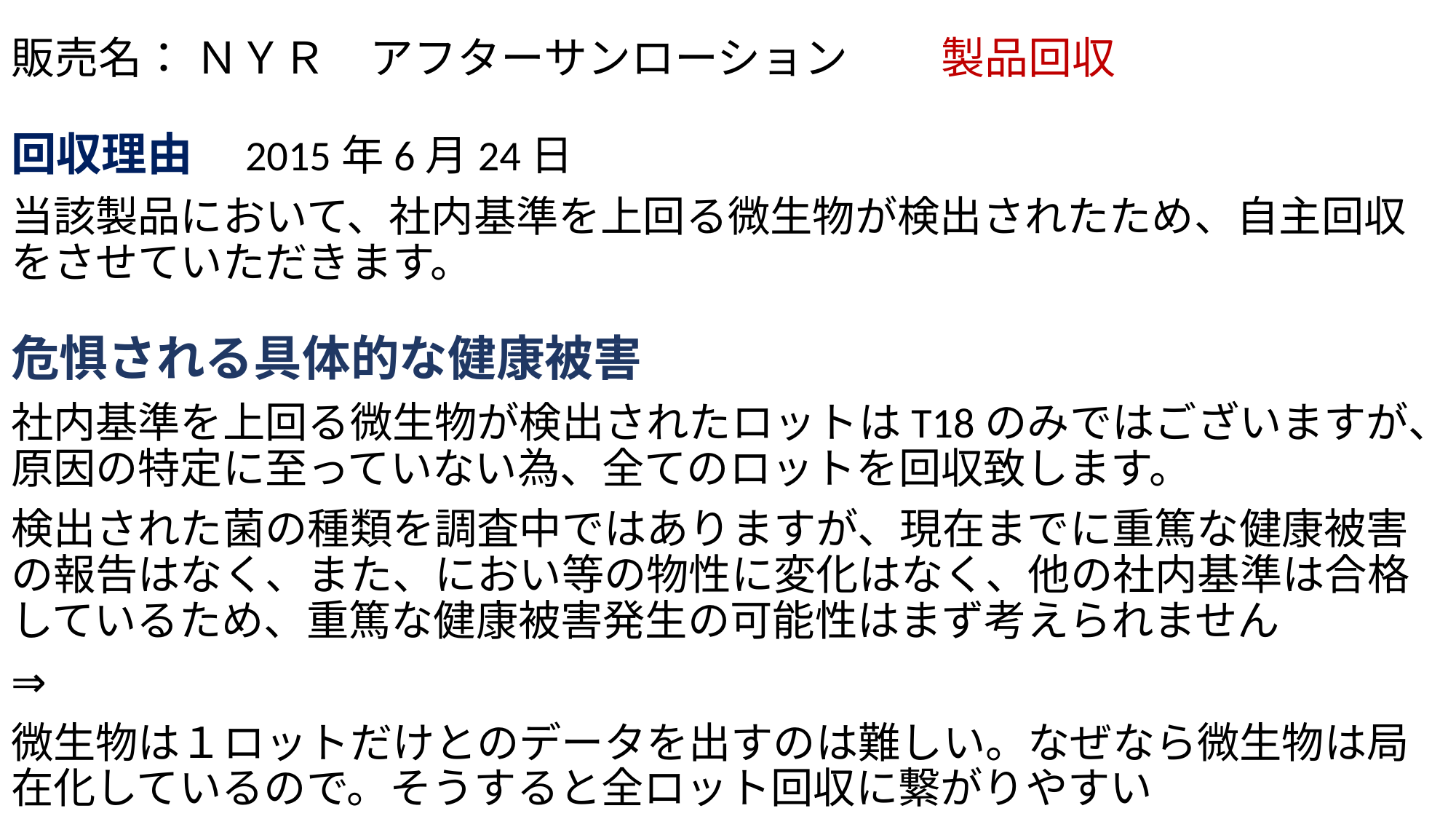

# 販売名： ＮＹＲ　アフターサンローション　     製品回収
回収理由　2015年6月24日
当該製品において、社内基準を上回る微生物が検出されたため、自主回収をさせていただきます。

危惧される具体的な健康被害
社内基準を上回る微生物が検出されたロットはT18のみではございますが、原因の特定に至っていない為、全てのロットを回収致します。
検出された菌の種類を調査中ではありますが、現在までに重篤な健康被害の報告はなく、また、におい等の物性に変化はなく、他の社内基準は合格しているため、重篤な健康被害発生の可能性はまず考えられません
⇒
微生物は１ロットだけとのデータを出すのは難しい。なぜなら微生物は局在化しているので。そうすると全ロット回収に繋がりやすい